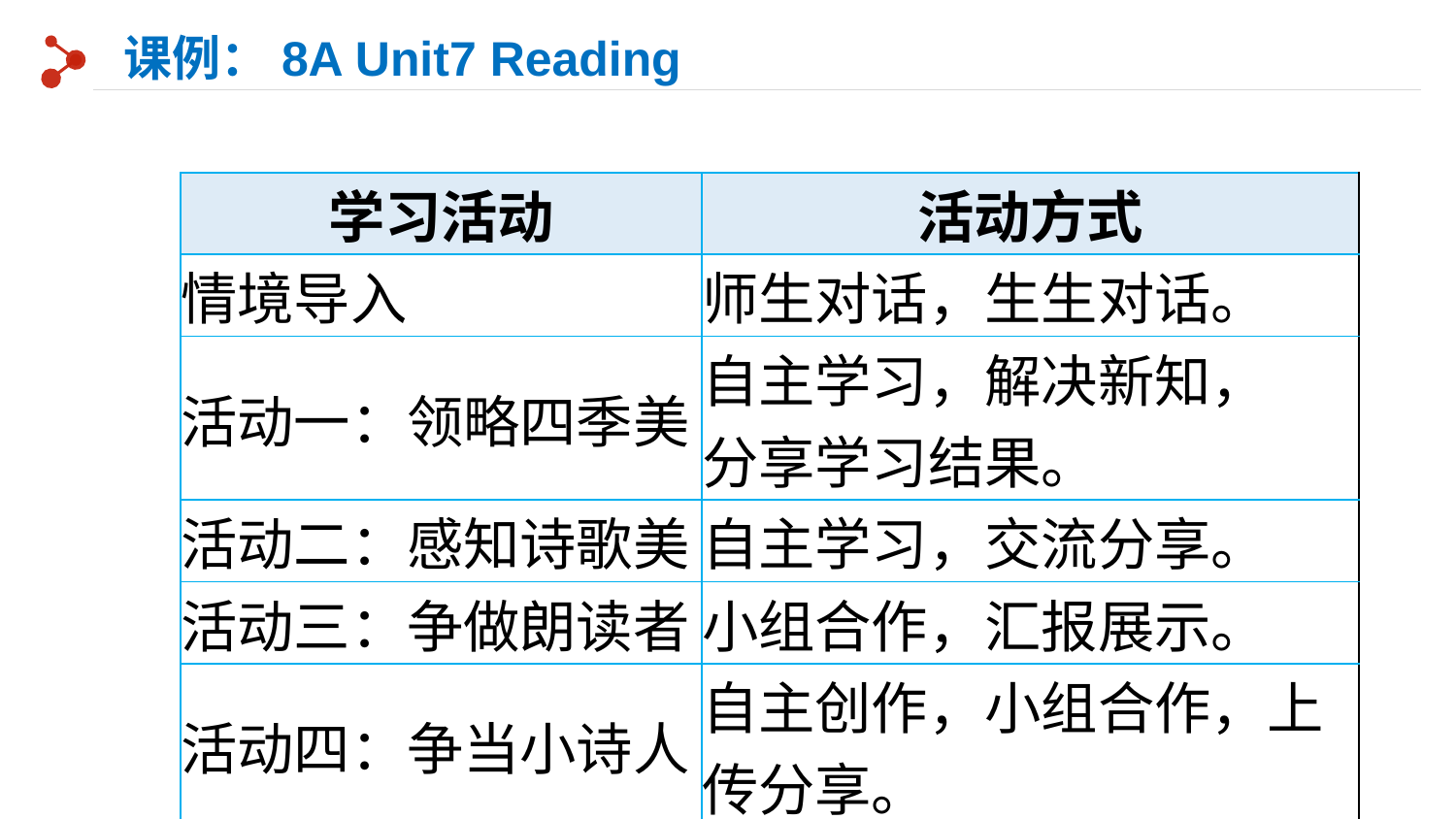

课例：8A Unit7 Reading
| 学习活动 | 活动方式 |
| --- | --- |
| 情境导入 | 师生对话，生生对话。 |
| 活动一：领略四季美 | 自主学习，解决新知， 分享学习结果。 |
| 活动二：感知诗歌美 | 自主学习，交流分享。 |
| 活动三：争做朗读者 | 小组合作，汇报展示。 |
| 活动四：争当小诗人 | 自主创作，小组合作，上传分享。 |